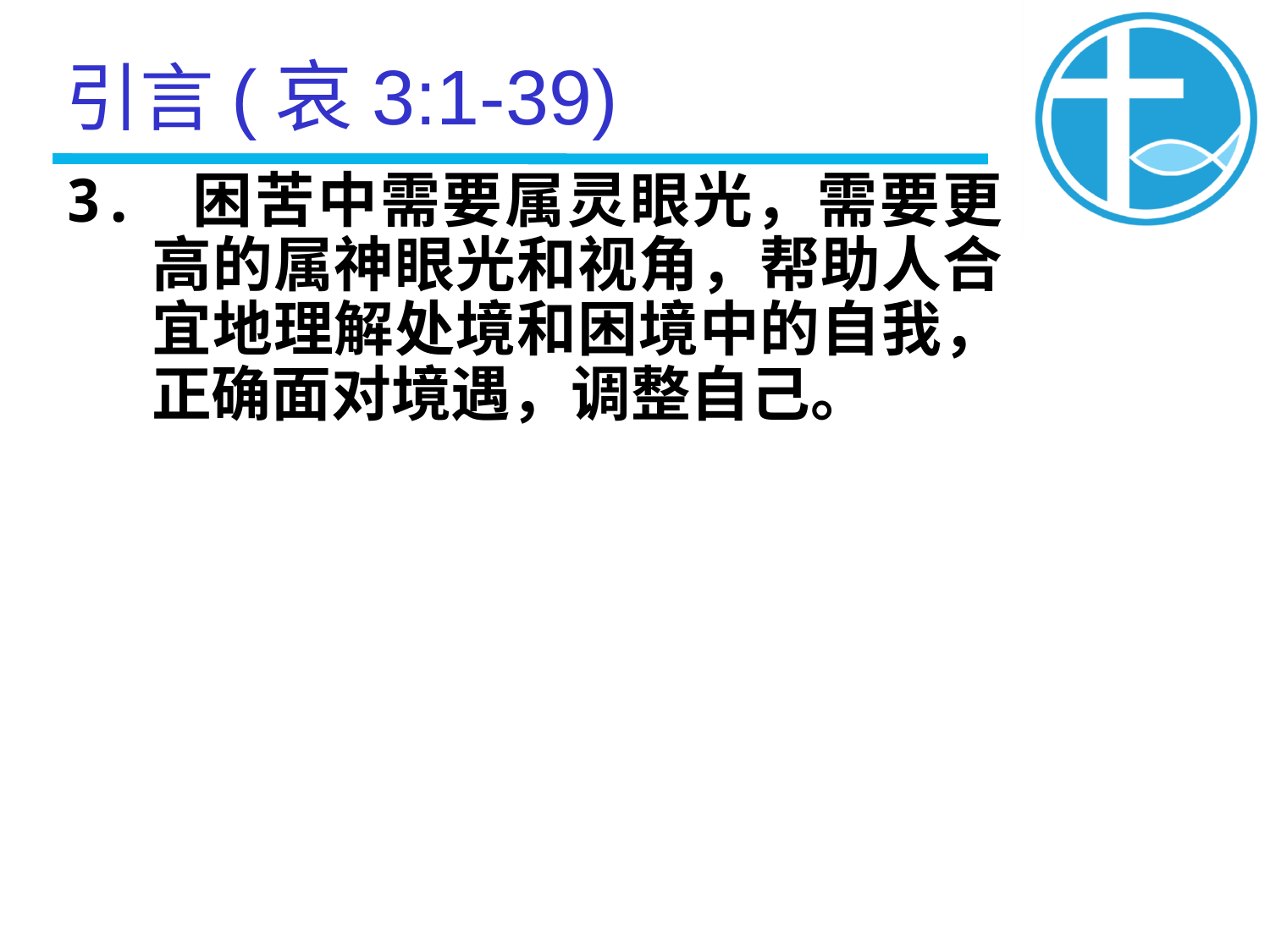

引言(哀3:1-39)

3. 困苦中需要属灵眼光，需要更高的属神眼光和视角，帮助人合宜地理解处境和困境中的自我，正确面对境遇，调整自己。